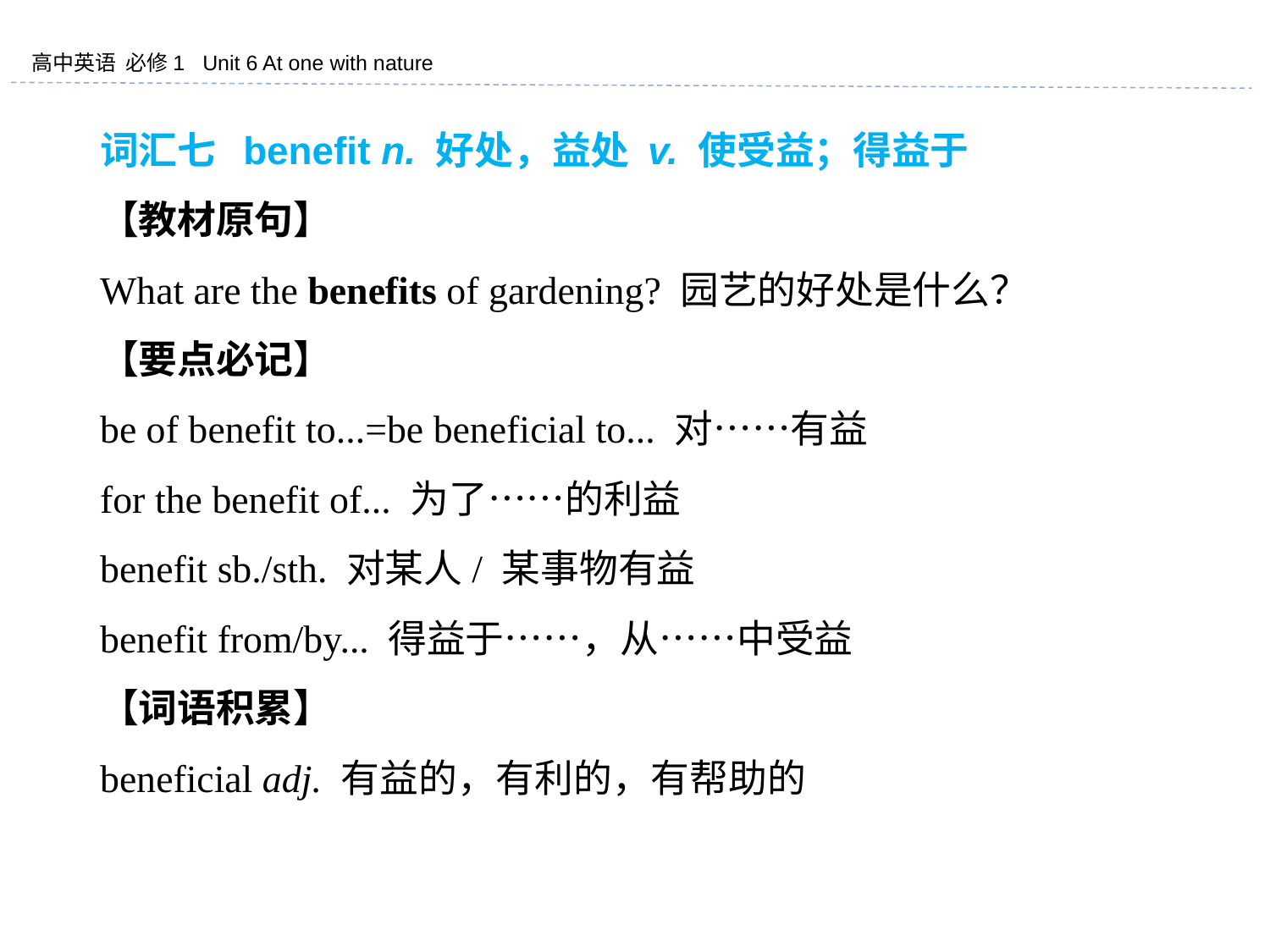

词汇七  benefit n. 好处，益处 v. 使受益；得益于
【教材原句】
What are the benefits of gardening? 园艺的好处是什么？
【要点必记】
be of benefit to...=be beneficial to... 对……有益
for the benefit of... 为了……的利益
benefit sb./sth. 对某人/ 某事物有益
benefit from/by... 得益于……，从……中受益
【词语积累】
beneficial adj. 有益的，有利的，有帮助的